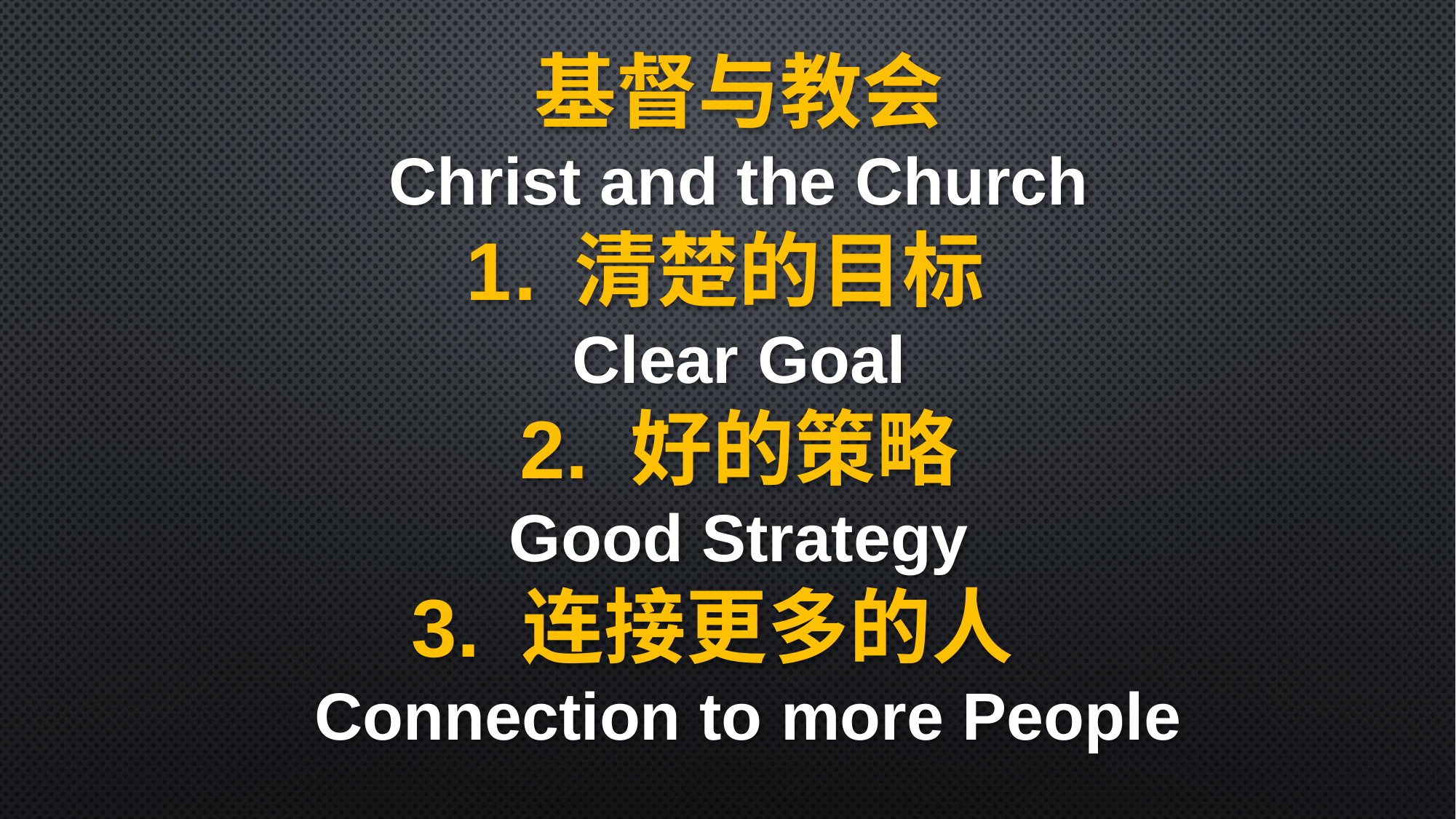

基督与教会
Christ and the Church
清楚的目标
Clear Goal
2. 好的策略
Good Strategy
3. 连接更多的人
 Connection to more People